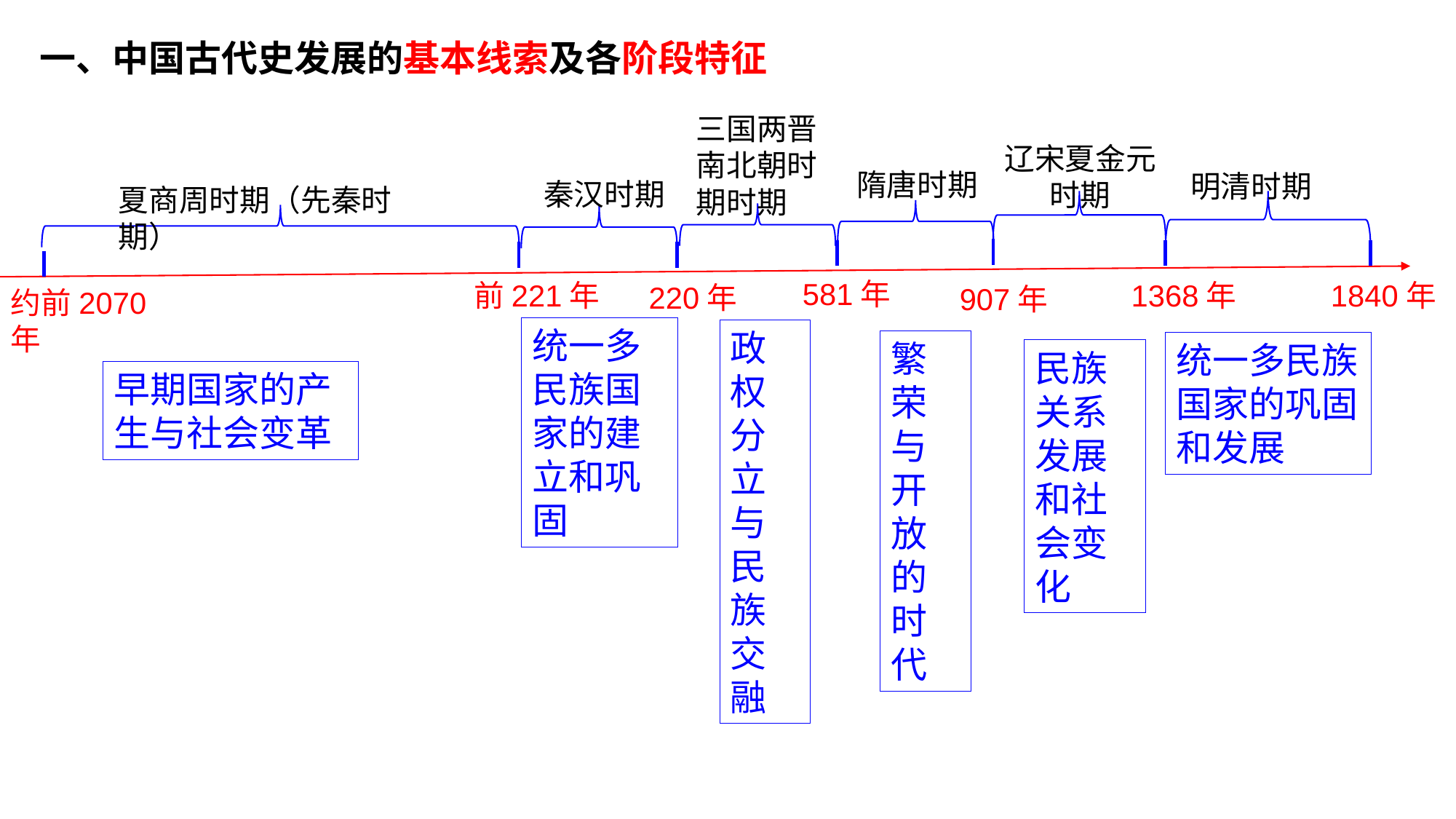

一、中国古代史发展的基本线索及各阶段特征
三国两晋南北朝时期时期

辽宋夏金元时期

隋唐时期
明清时期
秦汉时期
夏商周时期（先秦时期）
581年
前221年
1840年
1368年
220年
907年
约前2070年
统一多民族国家的建立和巩固
政权分立与民族交融
繁荣与开放的时代
统一多民族国家的巩固和发展
民族关系发展和社会变化
早期国家的产生与社会变革